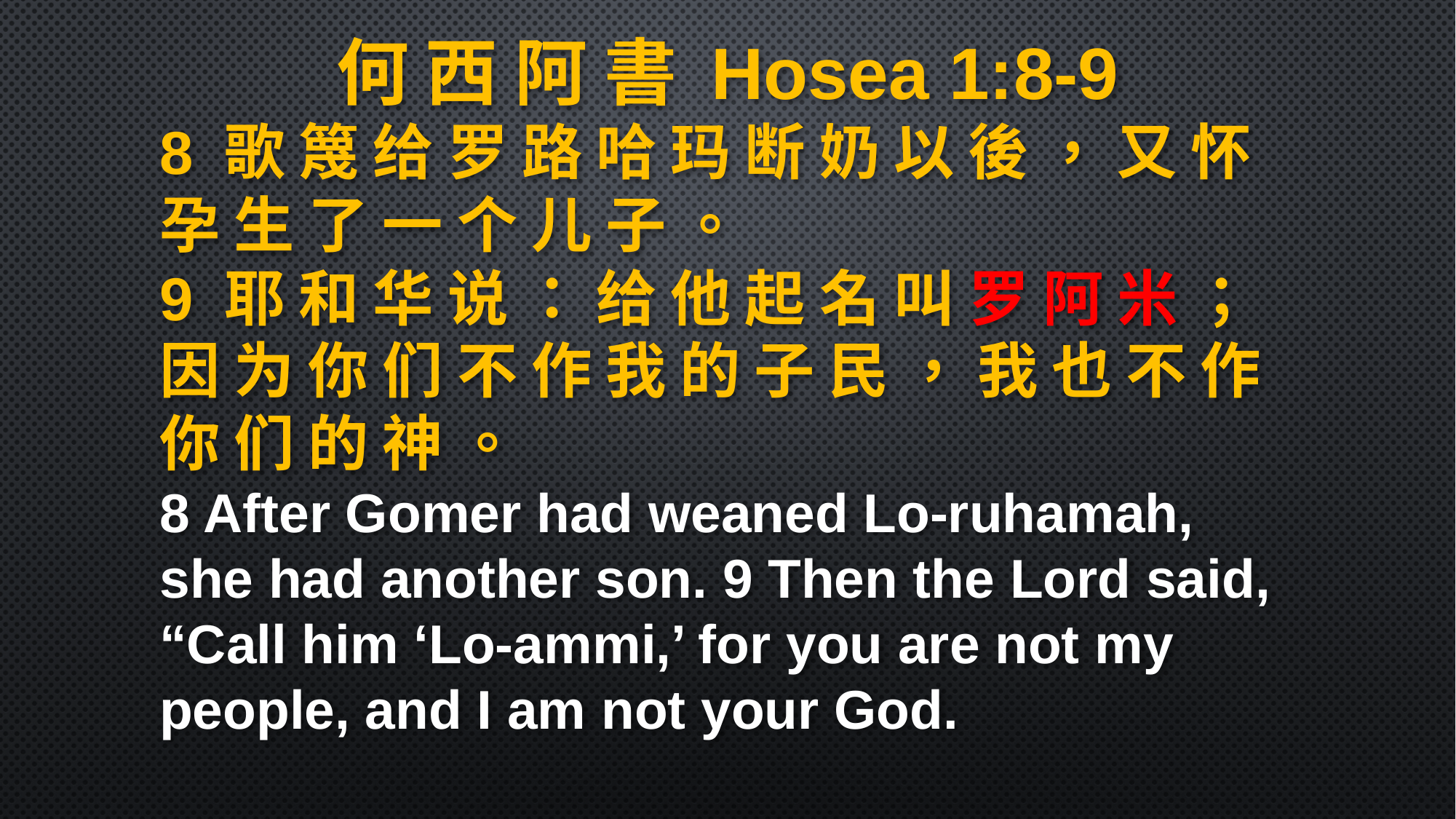

何 西 阿 書 Hosea 1:8-9
8 歌 篾 给 罗 路 哈 玛 断 奶 以 後 ， 又 怀 孕 生 了 一 个 儿 子 。
9 耶 和 华 说 ： 给 他 起 名 叫 罗 阿 米 ； 因 为 你 们 不 作 我 的 子 民 ， 我 也 不 作 你 们 的 神 。
8 After Gomer had weaned Lo-ruhamah, she had another son. 9 Then the Lord said, “Call him ‘Lo-ammi,’ for you are not my people, and I am not your God.